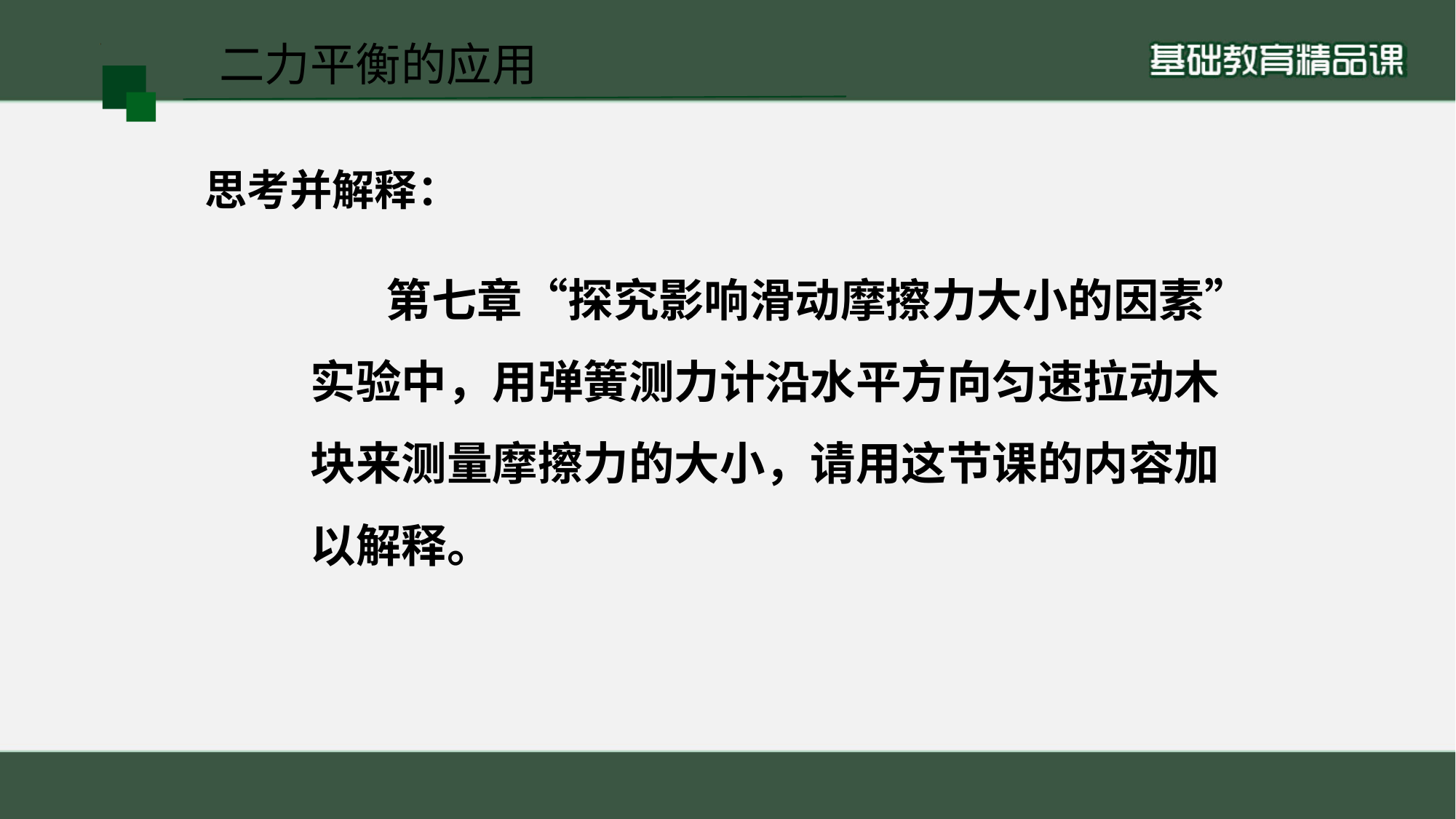

二力平衡的应用

思考并解释：
 第七章“探究影响滑动摩擦力大小的因素”实验中，用弹簧测力计沿水平方向匀速拉动木块来测量摩擦力的大小，请用这节课的内容加以解释。